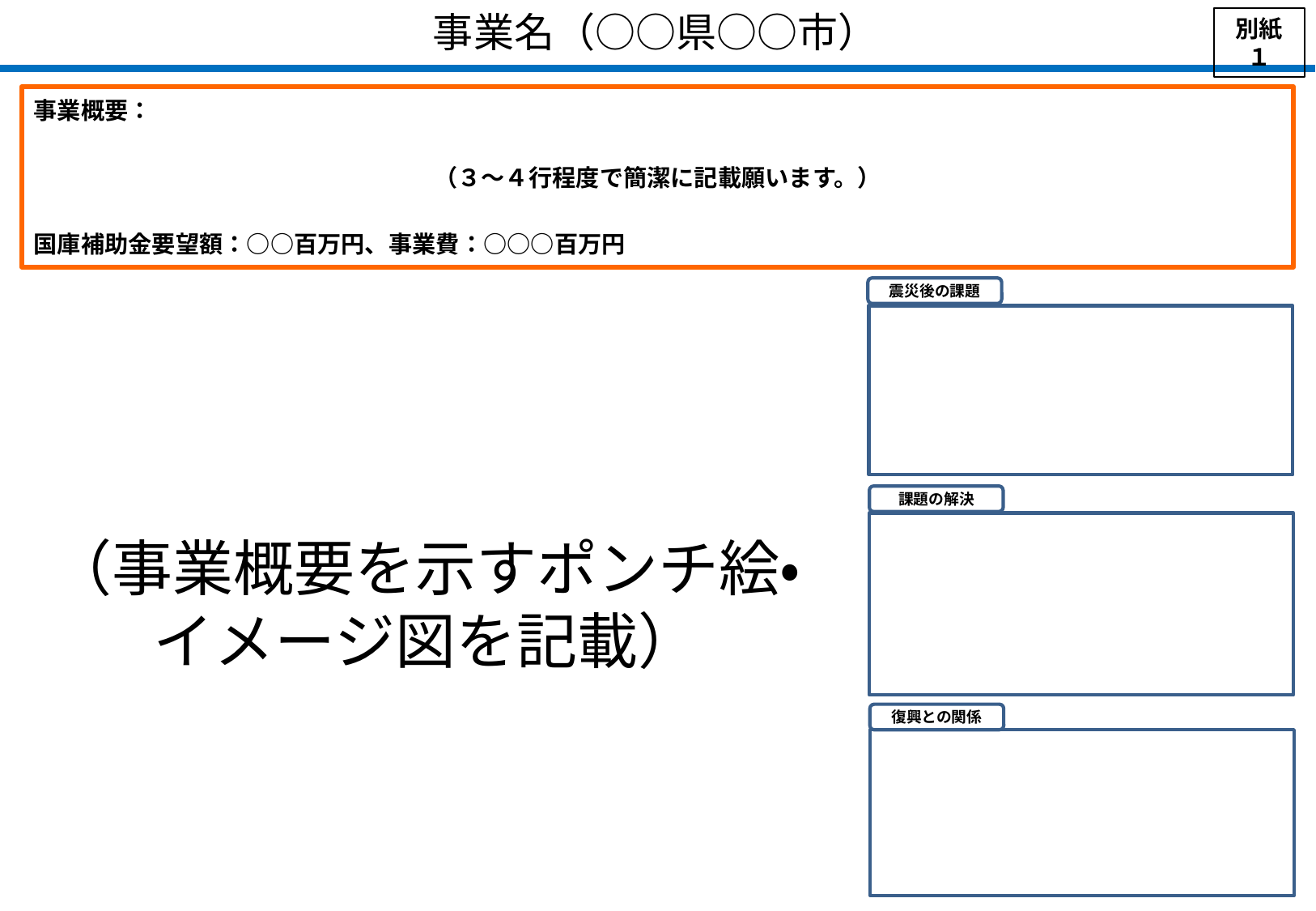

事業名（○○県○○市）
別紙１
事業概要：

（３～４行程度で簡潔に記載願います。）

国庫補助金要望額：○○百万円、事業費：○○○百万円
震災後の課題

課題の解決

（事業概要を示すポンチ絵・
イメージ図を記載）
復興との関係